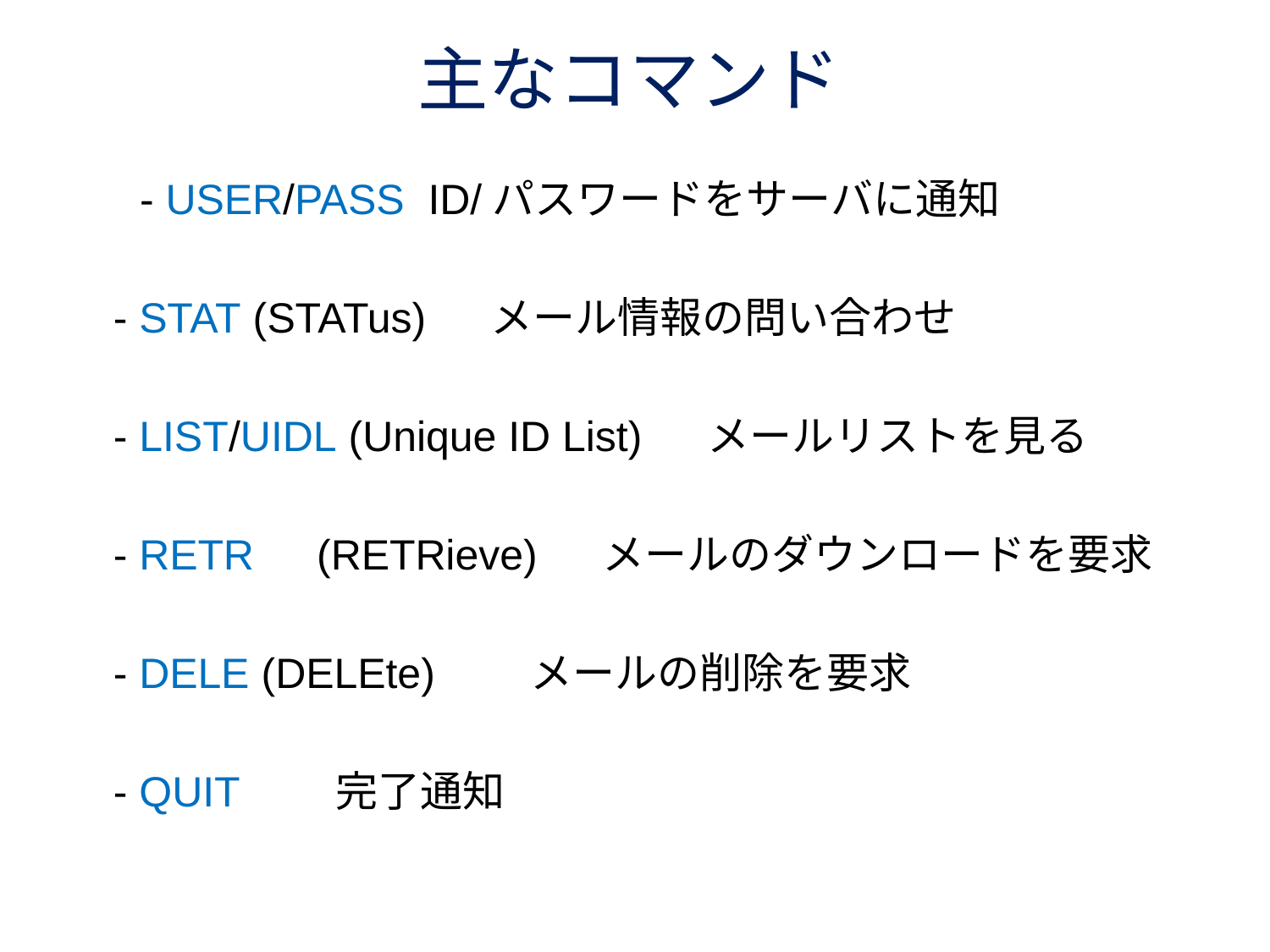

# 主なコマンド
　 - USER/PASS  ID/パスワードをサーバに通知

   - STAT (STATus) 　メール情報の問い合わせ

   - LIST/UIDL (Unique ID List) 　メールリストを見る

   - RETR　(RETRieve) 　メールのダウンロードを要求

   - DELE (DELEte)　　メールの削除を要求

   - QUIT　　完了通知